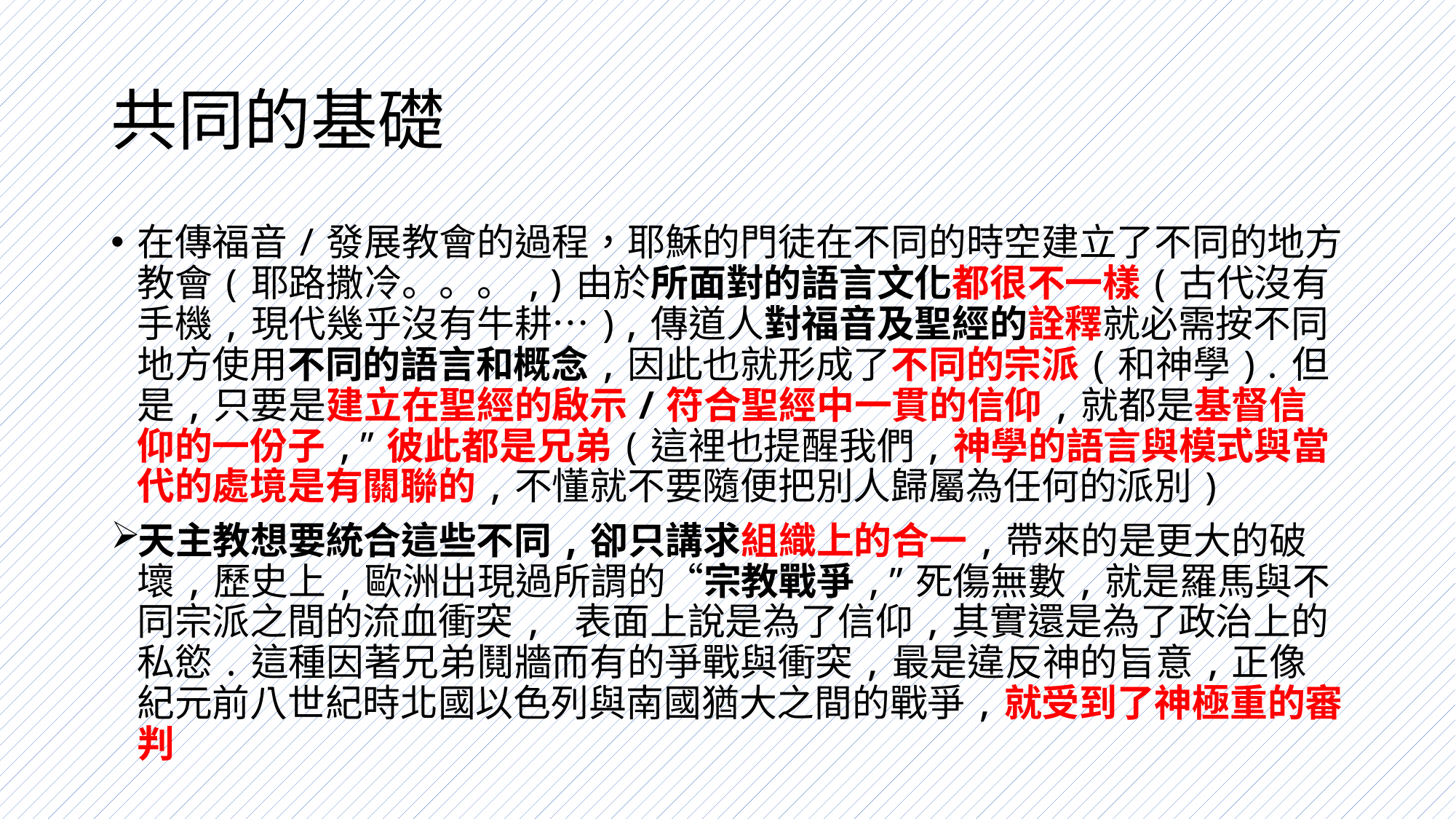

# 共同的基礎
在傳福音/發展教會的過程，耶穌的門徒在不同的時空建立了不同的地方教會(耶路撒冷。。。,)由於所面對的語言文化都很不一樣(古代沒有手機,現代幾乎沒有牛耕…),傳道人對福音及聖經的詮釋就必需按不同地方使用不同的語言和概念,因此也就形成了不同的宗派(和神學).但是,只要是建立在聖經的啟示/符合聖經中一貫的信仰,就都是基督信仰的一份子,”彼此都是兄弟(這裡也提醒我們,神學的語言與模式與當代的處境是有關聯的,不懂就不要隨便把別人歸屬為任何的派別)
天主教想要統合這些不同,卻只講求組織上的合一,帶來的是更大的破壞,歷史上,歐洲出現過所謂的“宗教戰爭,”死傷無數,就是羅馬與不同宗派之間的流血衝突, 表面上說是為了信仰,其實還是為了政治上的私慾.這種因著兄弟鬩牆而有的爭戰與衝突,最是違反神的旨意,正像紀元前八世紀時北國以色列與南國猶大之間的戰爭,就受到了神極重的審判